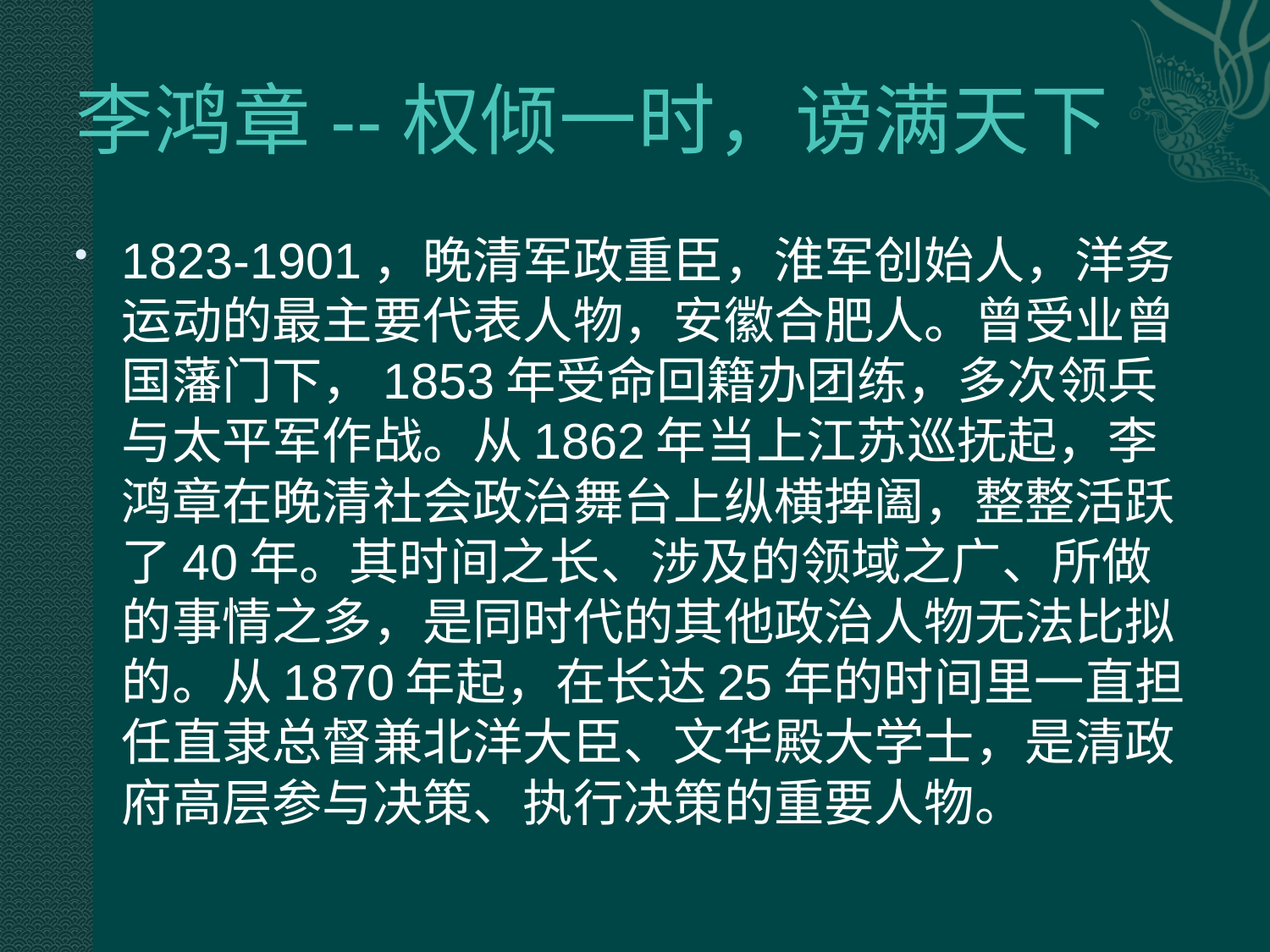

# 李鸿章--权倾一时，谤满天下
1823-1901，晚清军政重臣，淮军创始人，洋务运动的最主要代表人物，安徽合肥人。曾受业曾国藩门下，1853年受命回籍办团练，多次领兵与太平军作战。从1862年当上江苏巡抚起，李鸿章在晚清社会政治舞台上纵横捭阖，整整活跃了40年。其时间之长、涉及的领域之广、所做的事情之多，是同时代的其他政治人物无法比拟的。从1870年起，在长达25年的时间里一直担任直隶总督兼北洋大臣、文华殿大学士，是清政府高层参与决策、执行决策的重要人物。